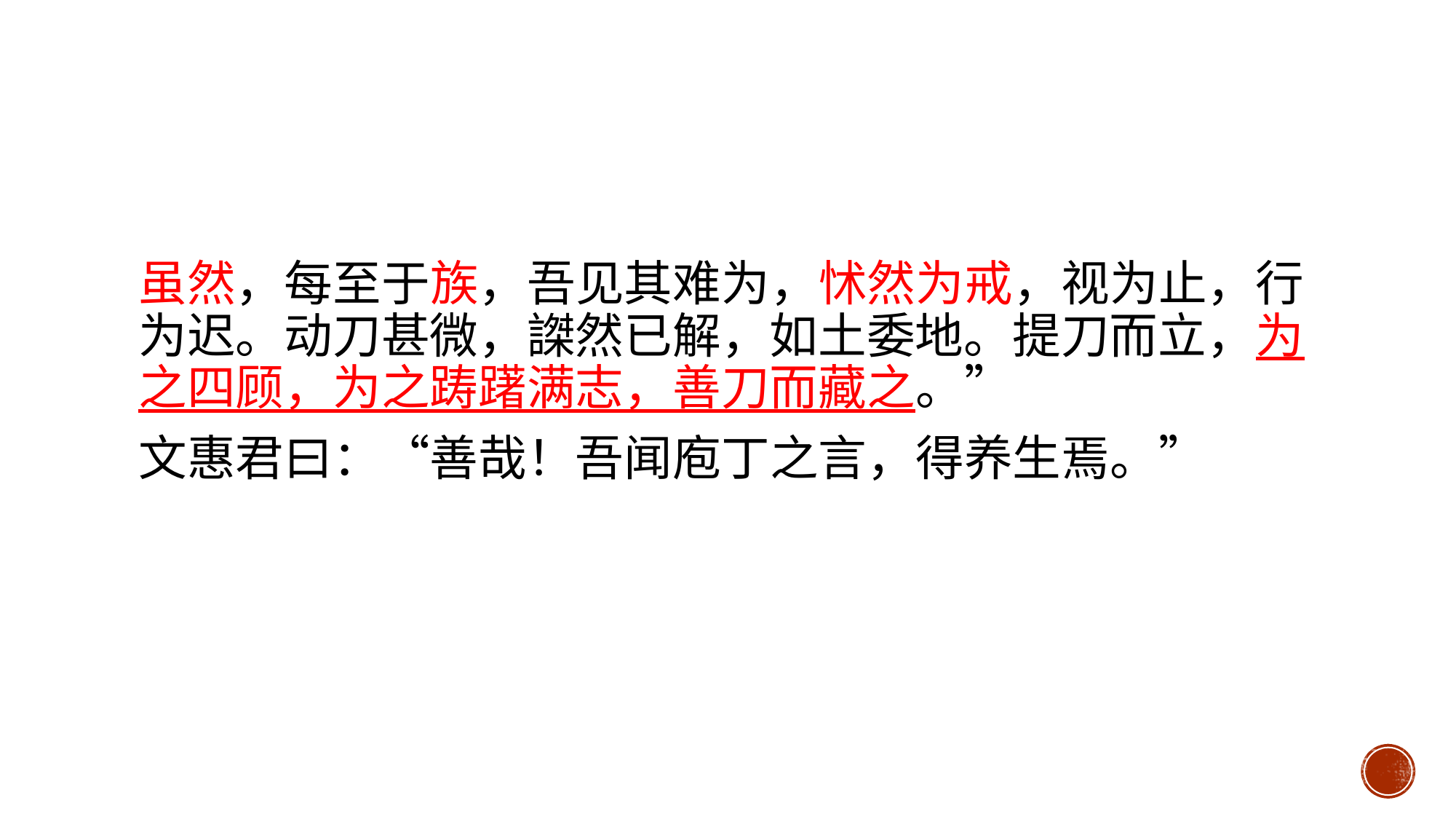

#
虽然，每至于族，吾见其难为，怵然为戒，视为止，行为迟。动刀甚微，謋然已解，如土委地。提刀而立，为之四顾，为之踌躇满志，善刀而藏之。”
文惠君曰：“善哉！吾闻庖丁之言，得养生焉。”